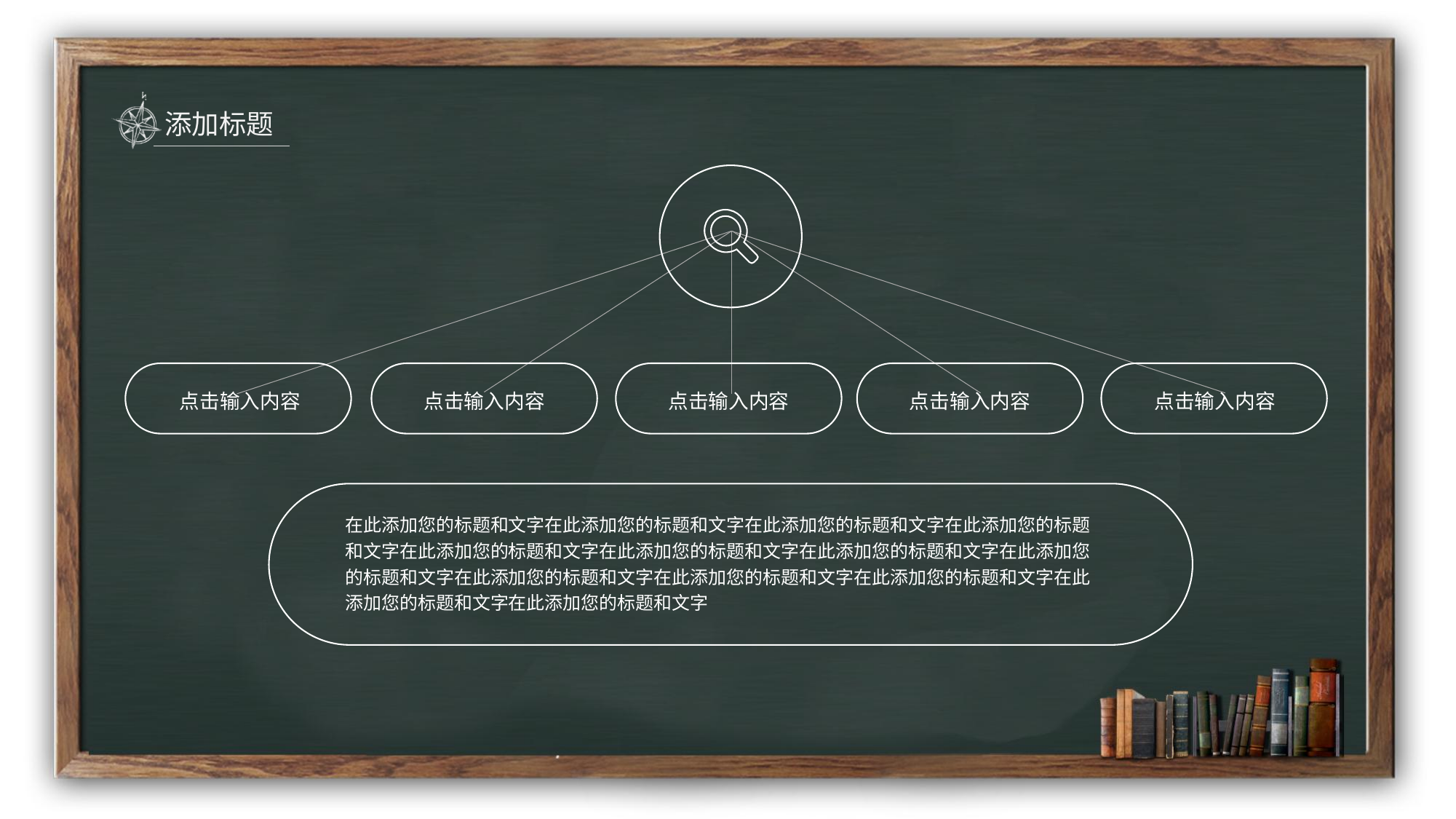

点击输入内容
点击输入内容
点击输入内容
点击输入内容
点击输入内容

在此添加您的标题和文字在此添加您的标题和文字在此添加您的标题和文字在此添加您的标题和文字在此添加您的标题和文字在此添加您的标题和文字在此添加您的标题和文字在此添加您的标题和文字在此添加您的标题和文字在此添加您的标题和文字在此添加您的标题和文字在此添加您的标题和文字在此添加您的标题和文字